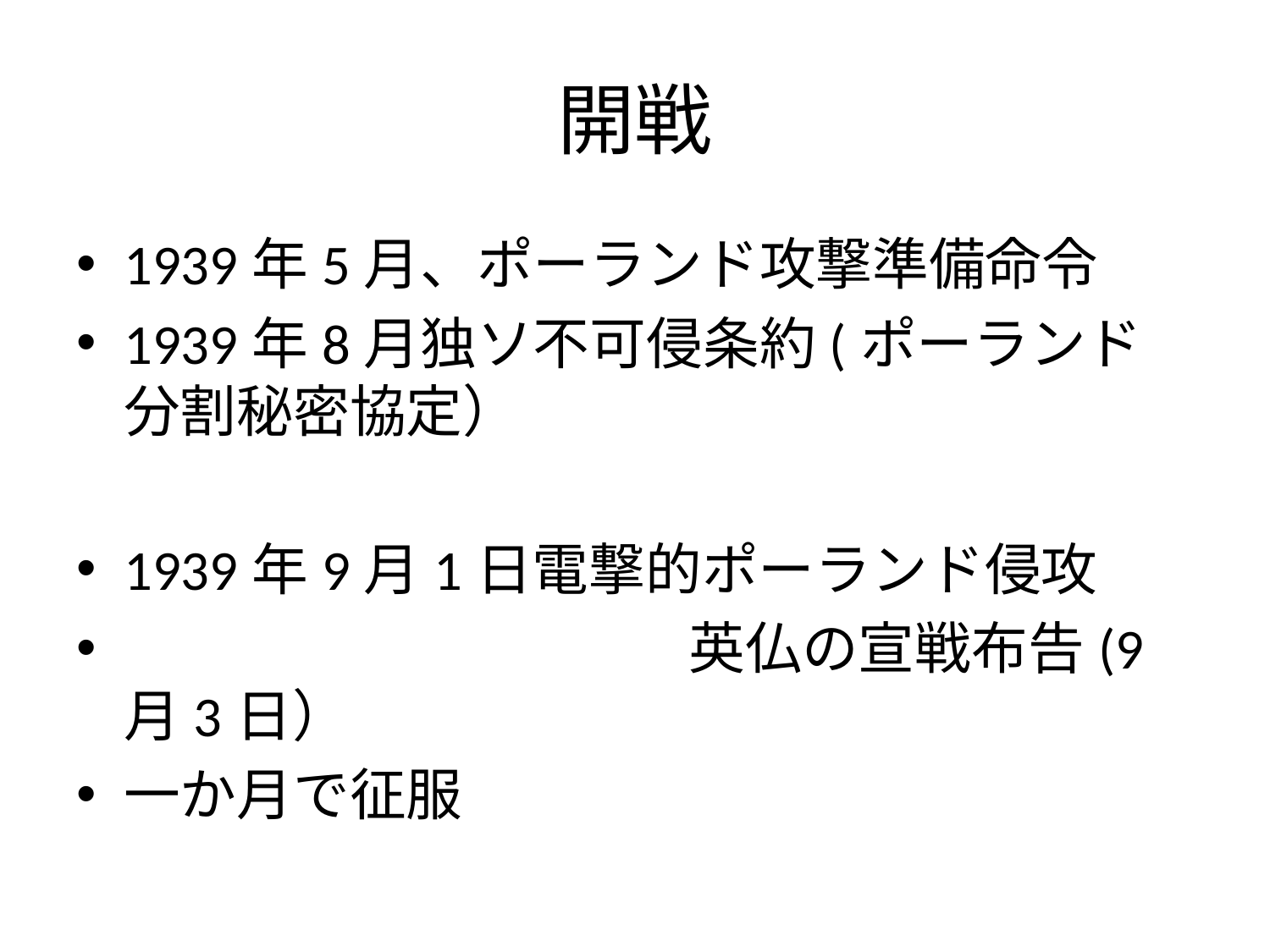

# 開戦
1939年5月、ポーランド攻撃準備命令
1939年8月独ソ不可侵条約(ポーランド分割秘密協定）

1939年9月1日電撃的ポーランド侵攻
　　　　　　　　　　英仏の宣戦布告(9月3日）
一か月で征服